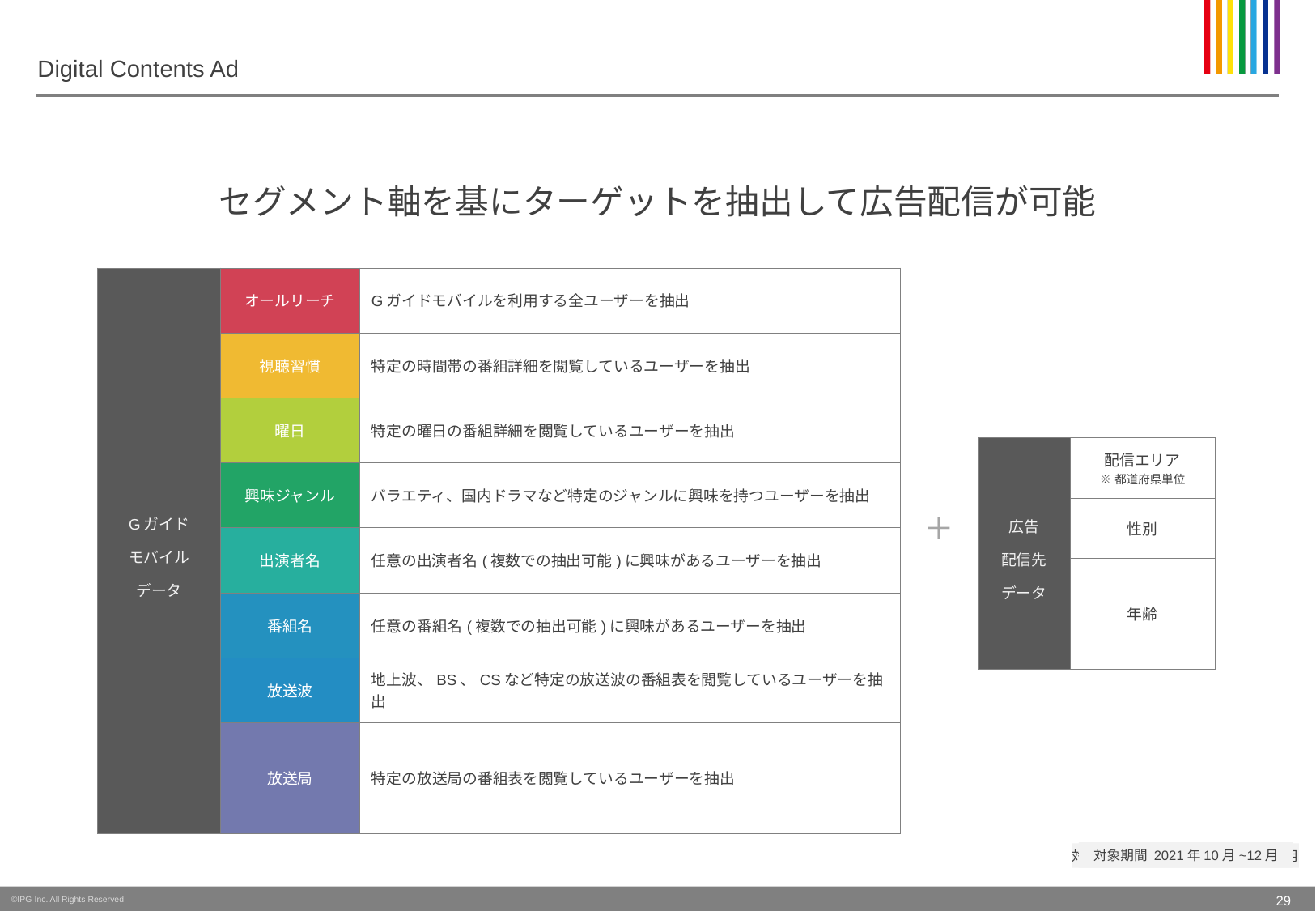

# Digital Contents Ad
セグメント軸を基にターゲットを抽出して広告配信が可能
| Gガイド モバイル データ | オールリーチ | Gガイドモバイルを利用する全ユーザーを抽出 |
| --- | --- | --- |
|  | 視聴習慣 | 特定の時間帯の番組詳細を閲覧しているユーザーを抽出 |
|  | 曜日 | 特定の曜日の番組詳細を閲覧しているユーザーを抽出 |
|  | 興味ジャンル | バラエティ、国内ドラマなど特定のジャンルに興味を持つユーザーを抽出 |
|  | 出演者名 | 任意の出演者名(複数での抽出可能)に興味があるユーザーを抽出 |
|  | 番組名 | 任意の番組名(複数での抽出可能)に興味があるユーザーを抽出 |
|  | 放送波 | 地上波、BS、CSなど特定の放送波の番組表を閲覧しているユーザーを抽出 |
|  | 放送局 | 特定の放送局の番組表を閲覧しているユーザーを抽出 |
| 広告 配信先 データ | 配信エリア ※都道府県単位 |
| --- | --- |
|  | 性別 |
|  | 年齢 |
＋
対象期間 2021年10月~12月
29
©IPG Inc. All Rights Reserved